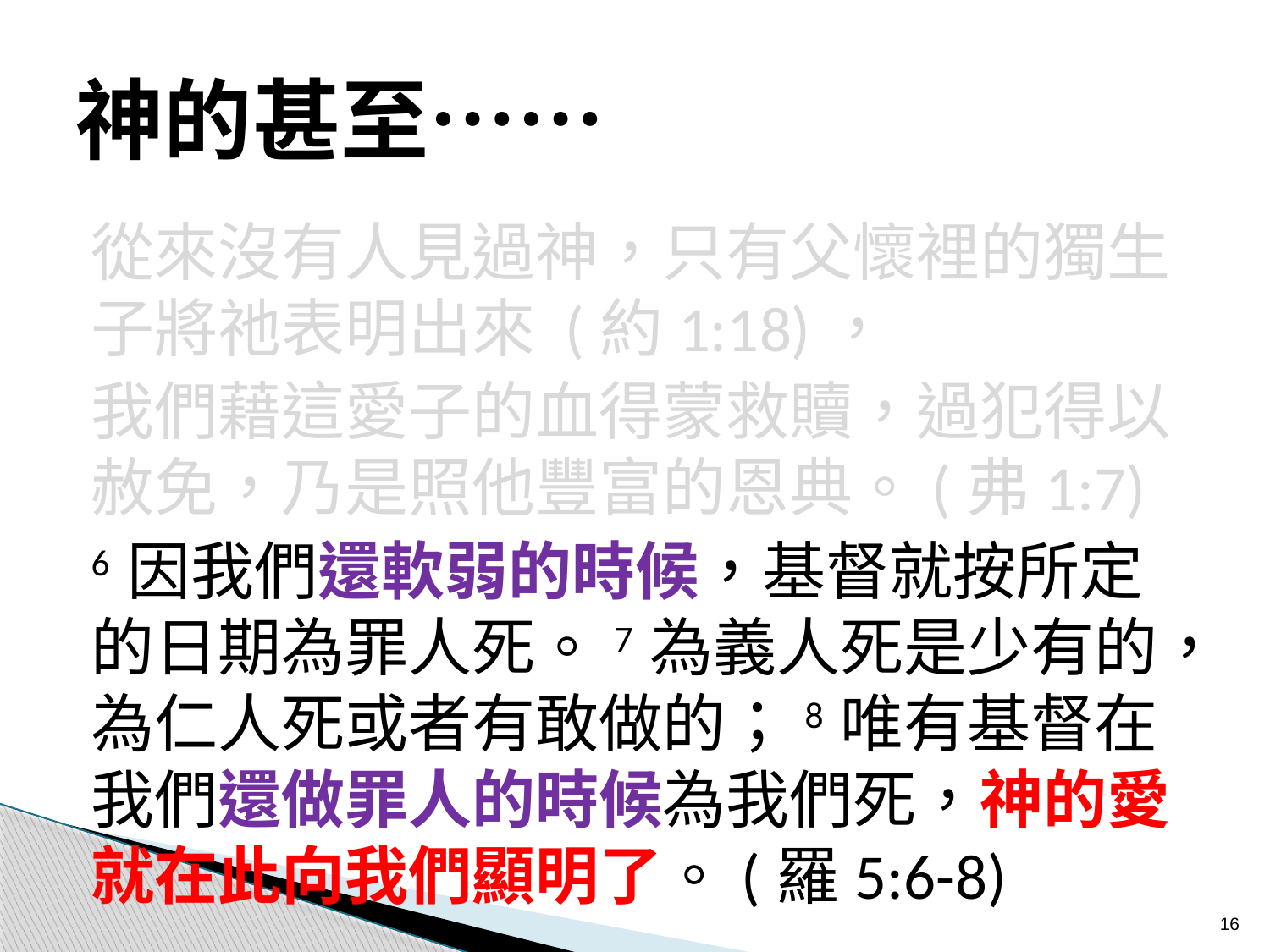

# 神的甚至……
從來沒有人見過神，只有父懷裡的獨生子將祂表明出來 (約1:18)，
我們藉這愛子的血得蒙救贖，過犯得以赦免，乃是照他豐富的恩典。(弗1:7)
6 因我們還軟弱的時候，基督就按所定的日期為罪人死。7 為義人死是少有的，為仁人死或者有敢做的；8 唯有基督在我們還做罪人的時候為我們死，神的愛就在此向我們顯明了。(羅5:6-8)
16